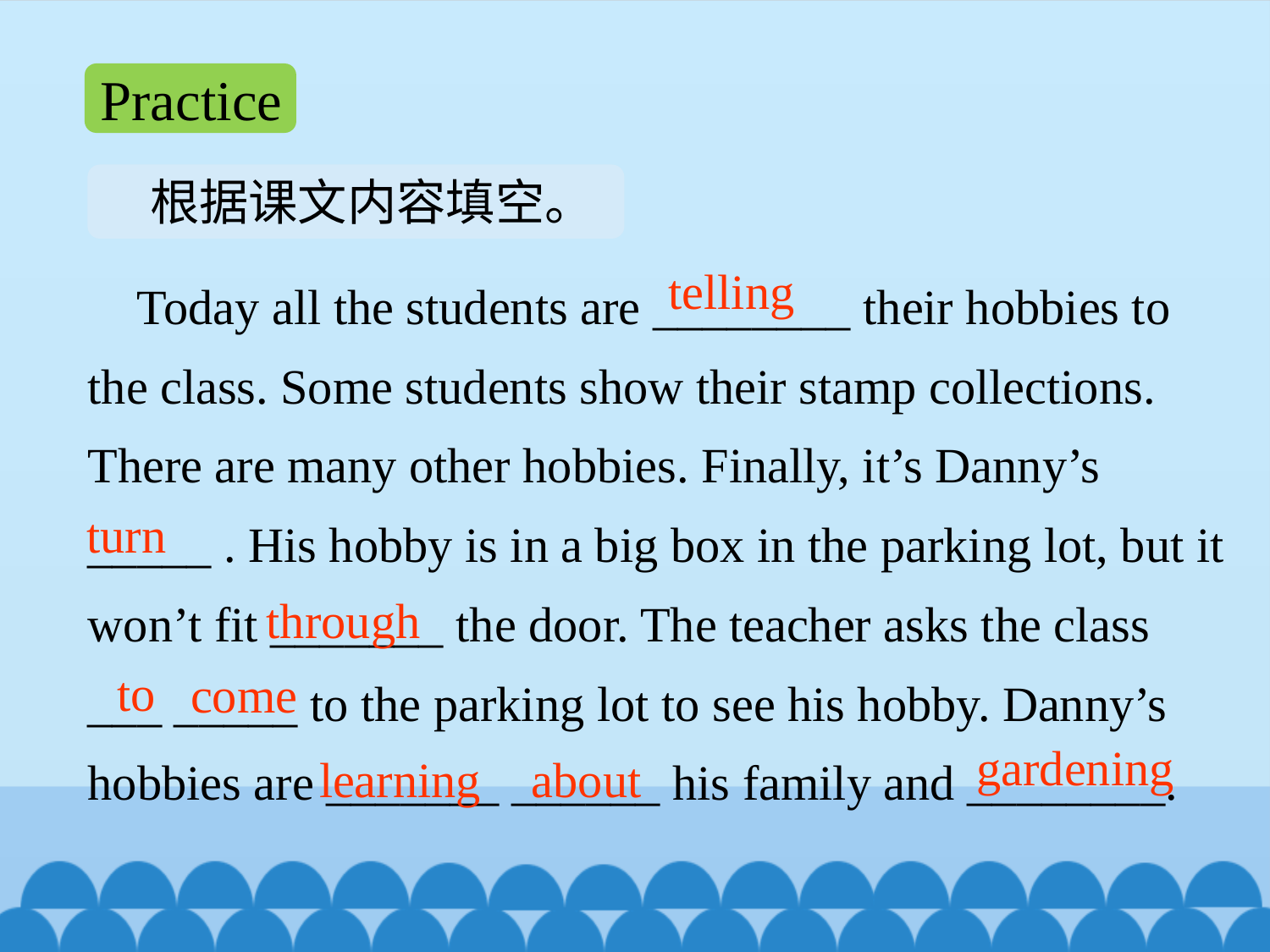

Practice
根据课文内容填空。

    Today all the students are ________ their hobbies to the class. Some students show their stamp collections. There are many other hobbies. Finally, it’s Danny’s _____ . His hobby is in a big box in the parking lot, but it won’t fit _______ the door. The teacher asks the class ___ _____ to the parking lot to see his hobby. Danny’s hobbies are _______ ______ his family and ________.
telling
turn
through
to
come
gardening
learning
about